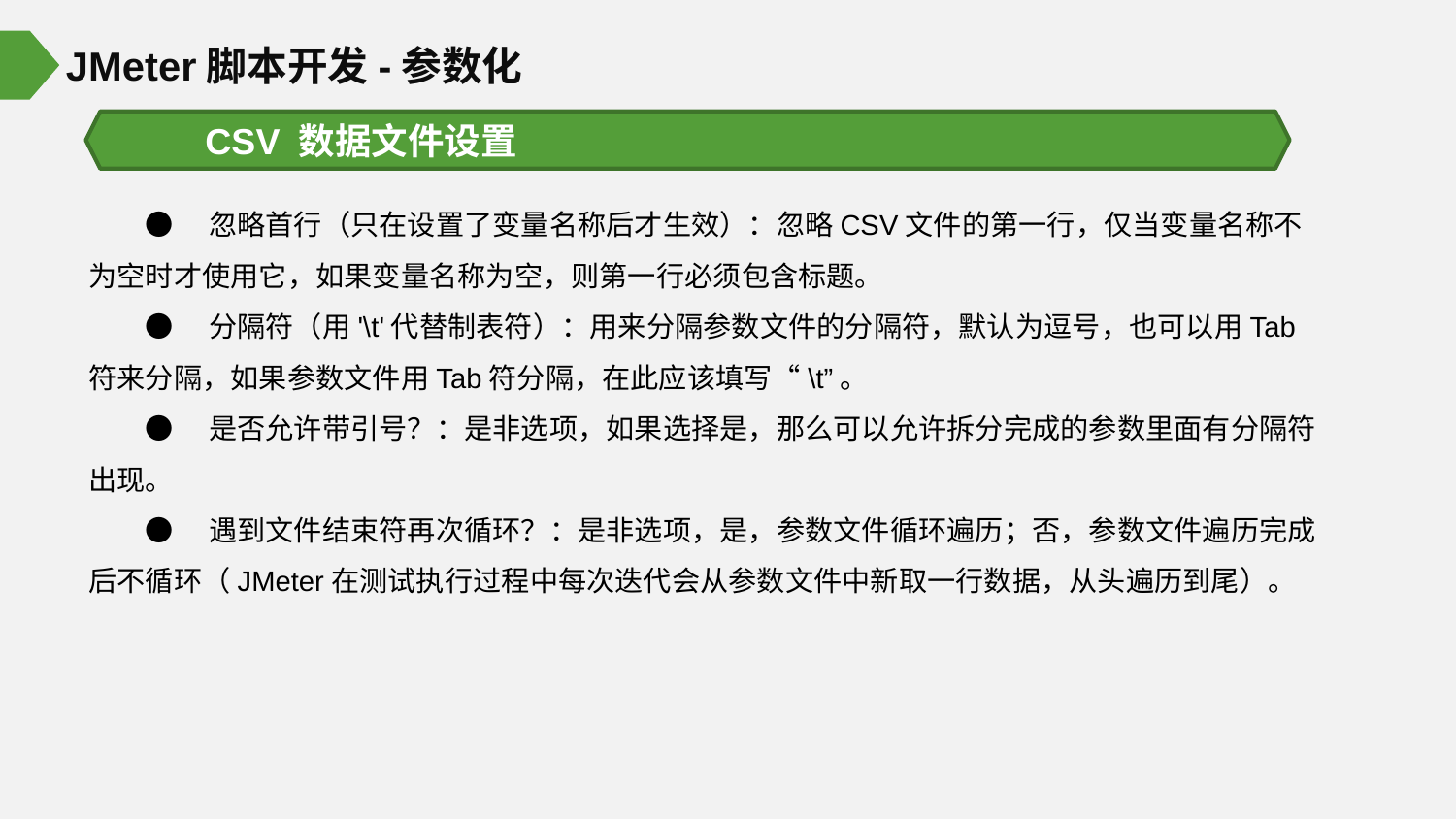

JMeter脚本开发-参数化
CSV 数据文件设置
●　忽略首行（只在设置了变量名称后才生效）：忽略CSV文件的第一行，仅当变量名称不为空时才使用它，如果变量名称为空，则第一行必须包含标题。
●　分隔符（用'\t'代替制表符）：用来分隔参数文件的分隔符，默认为逗号，也可以用Tab符来分隔，如果参数文件用Tab符分隔，在此应该填写“\t”。
●　是否允许带引号？：是非选项，如果选择是，那么可以允许拆分完成的参数里面有分隔符出现。
●　遇到文件结束符再次循环？：是非选项，是，参数文件循环遍历；否，参数文件遍历完成后不循环（JMeter在测试执行过程中每次迭代会从参数文件中新取一行数据，从头遍历到尾）。